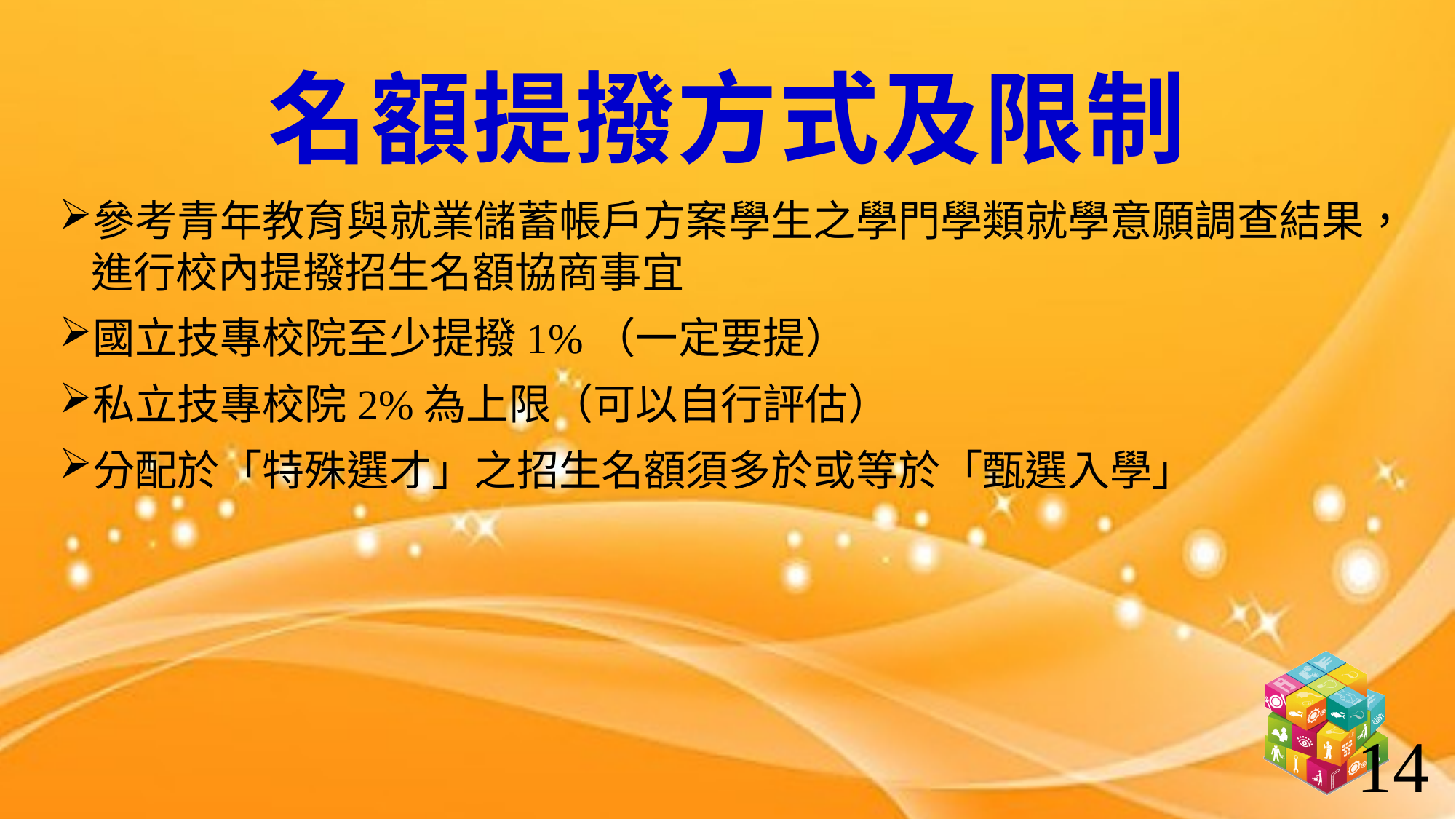

# 名額提撥方式及限制
參考青年教育與就業儲蓄帳戶方案學生之學門學類就學意願調查結果，進行校內提撥招生名額協商事宜
國立技專校院至少提撥1%（一定要提）
私立技專校院2%為上限（可以自行評估）
分配於「特殊選才」之招生名額須多於或等於「甄選入學」

14